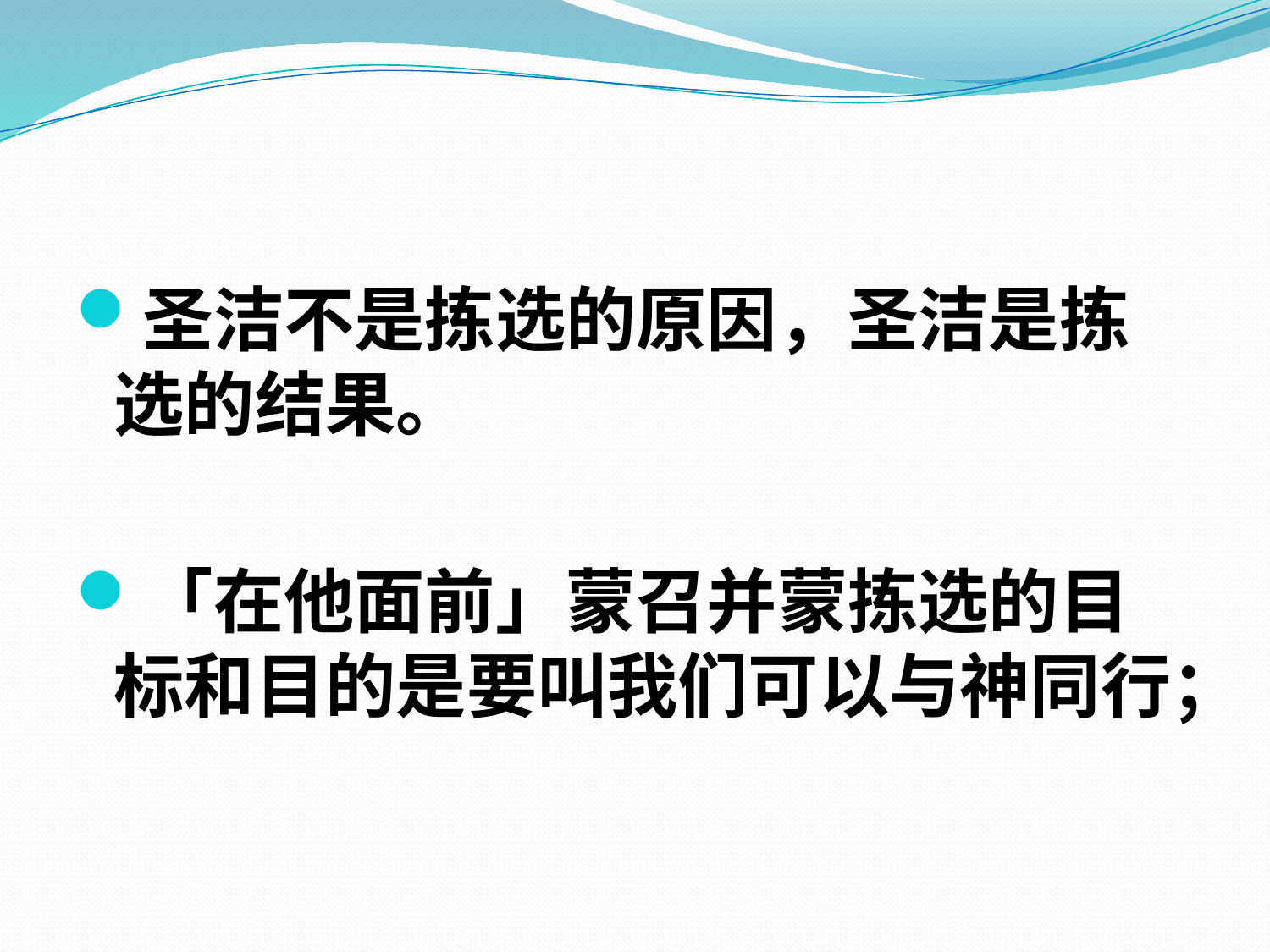

#
圣洁不是拣选的原因，圣洁是拣选的结果。

「在他面前」蒙召并蒙拣选的目标和目的是要叫我们可以与神同行；